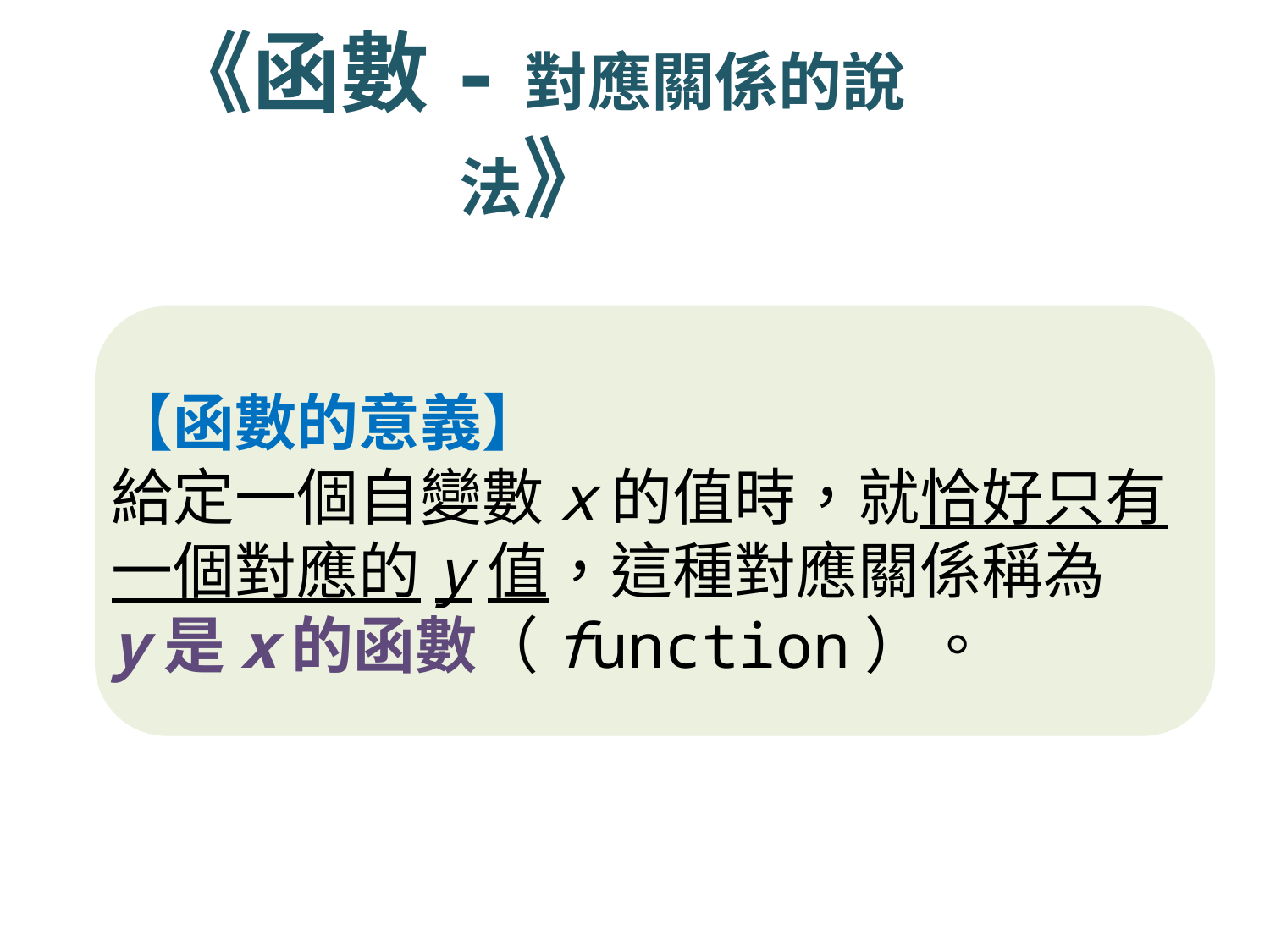

《函數-對應關係的說法》

【函數的意義】
給定一個自變數x的值時，就恰好只有一個對應的y值，這種對應關係稱為
y是x的函數（function）。